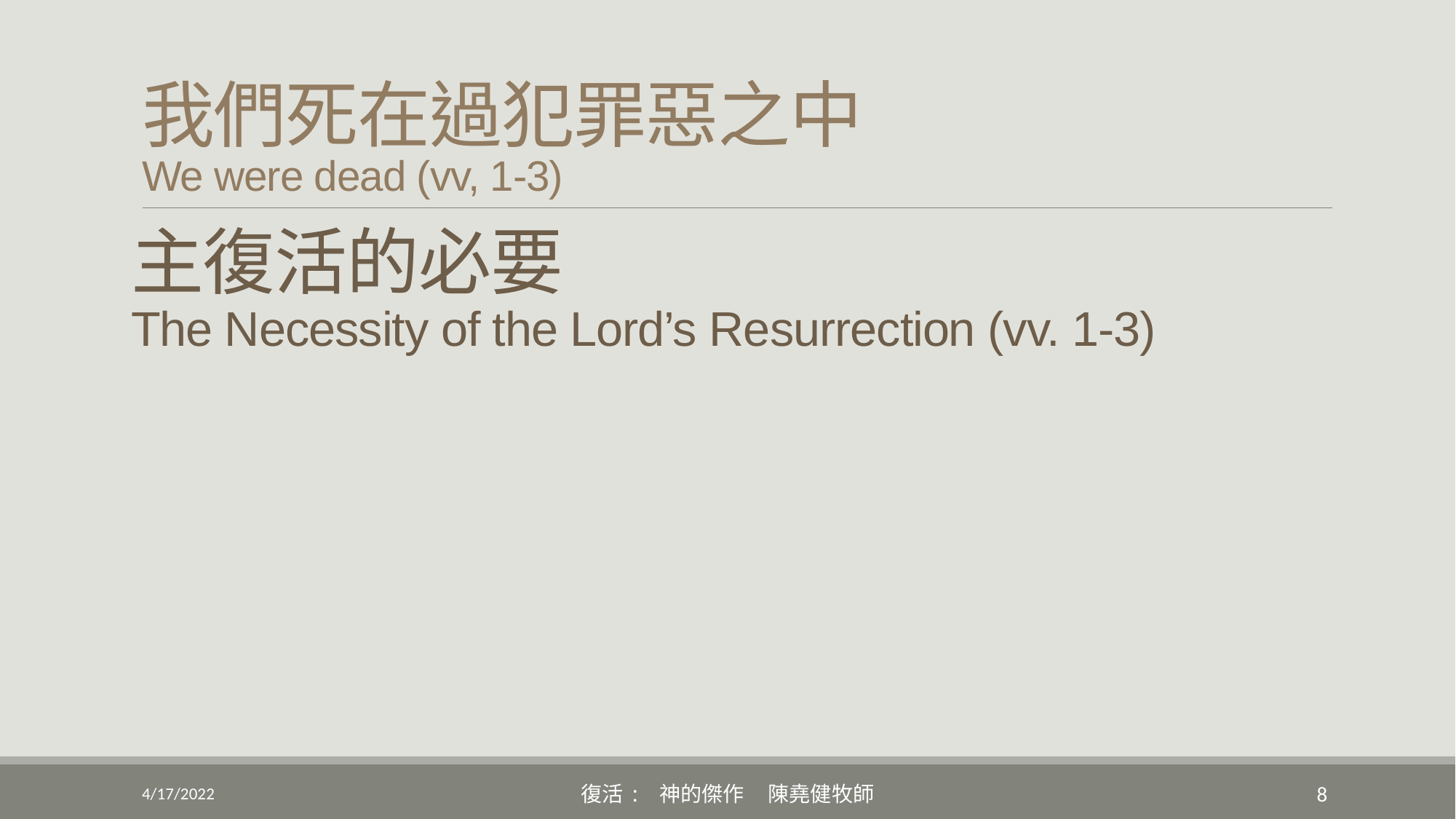

# 我們死在過犯罪惡之中 We were dead (vv, 1-3)
主復活的必要
The Necessity of the Lord’s Resurrection (vv. 1-3)

4/17/2022
復活: 神的傑作     陳堯健牧師
8